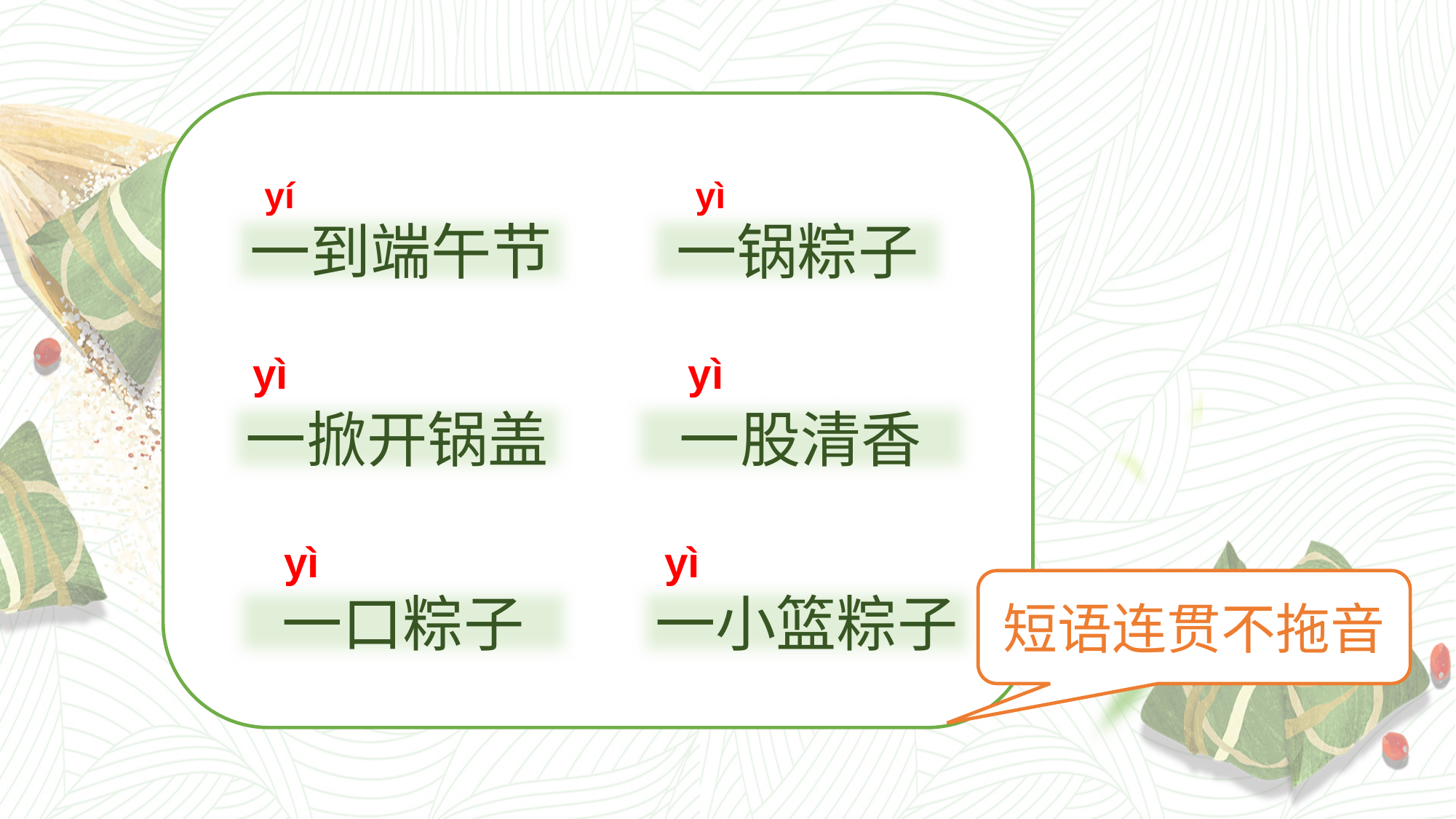

yí
 yì
一到端午节
一锅粽子

yì
yì
一掀开锅盖
一股清香
yì
yì
短语连贯不拖音
一口粽子
一小篮粽子